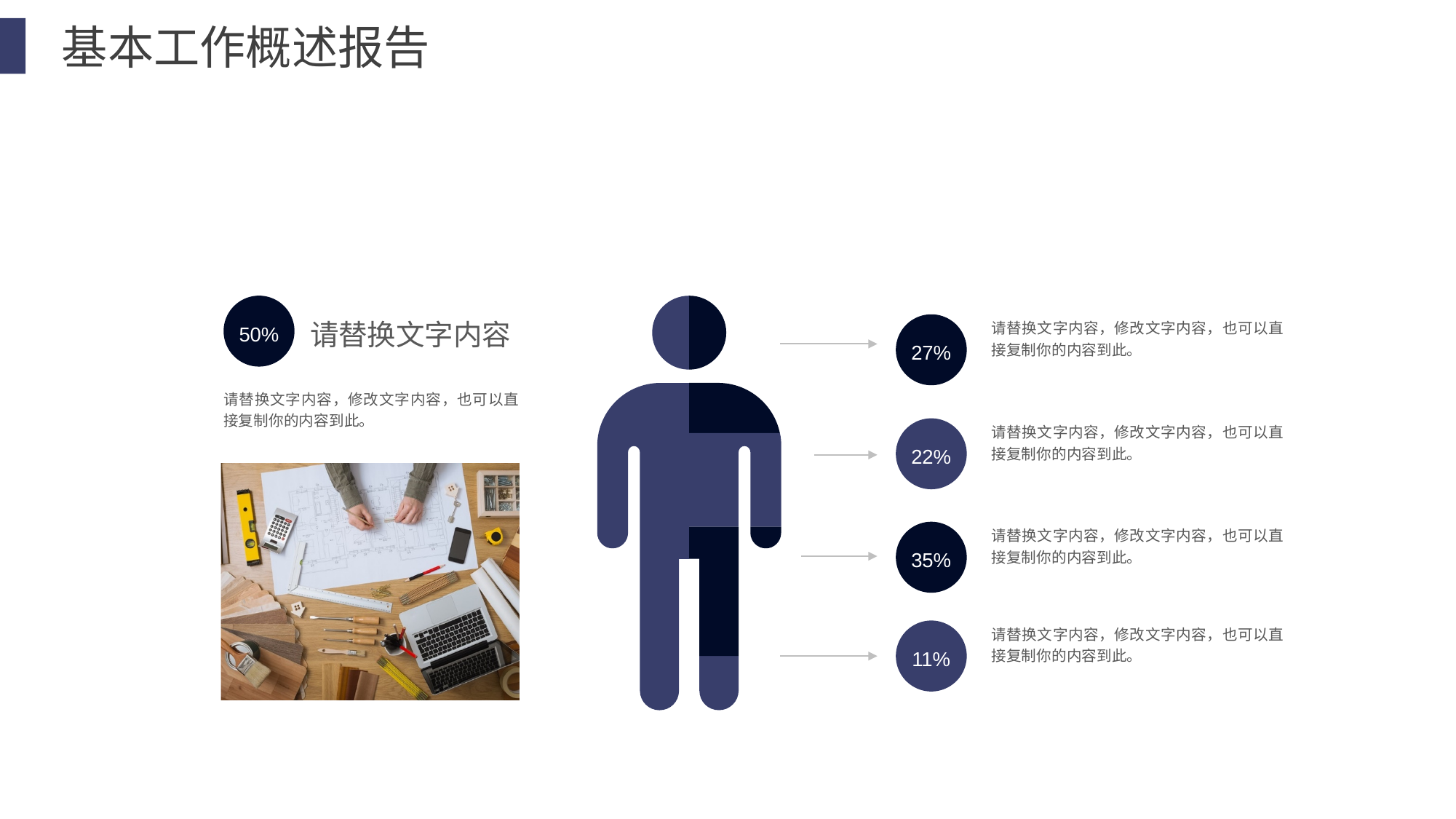

基本工作概述报告
50%

请替换文字内容
27%
请替换文字内容，修改文字内容，也可以直接复制你的内容到此。
请替换文字内容，修改文字内容，也可以直接复制你的内容到此。
22%
请替换文字内容，修改文字内容，也可以直接复制你的内容到此。

35%
请替换文字内容，修改文字内容，也可以直接复制你的内容到此。

11%
请替换文字内容，修改文字内容，也可以直接复制你的内容到此。